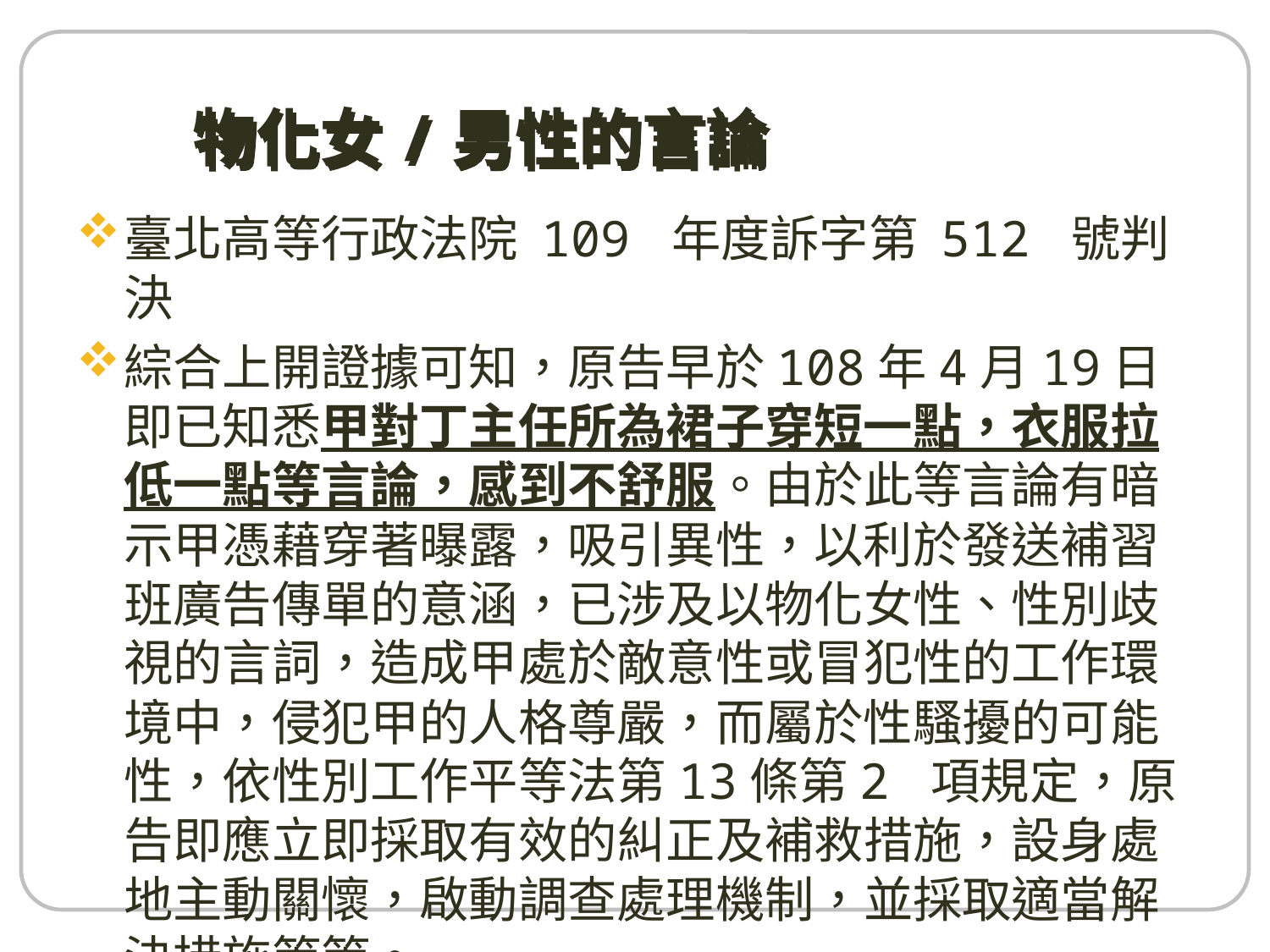

# 物化女/男性的言論
臺北高等行政法院 109 年度訴字第 512 號判決
綜合上開證據可知，原告早於108年4月19日即已知悉甲對丁主任所為裙子穿短一點，衣服拉低一點等言論，感到不舒服。由於此等言論有暗示甲憑藉穿著曝露，吸引異性，以利於發送補習班廣告傳單的意涵，已涉及以物化女性、性別歧視的言詞，造成甲處於敵意性或冒犯性的工作環境中，侵犯甲的人格尊嚴，而屬於性騷擾的可能性，依性別工作平等法第13條第2 項規定，原告即應立即採取有效的糾正及補救措施，設身處地主動關懷，啟動調查處理機制，並採取適當解決措施等等。